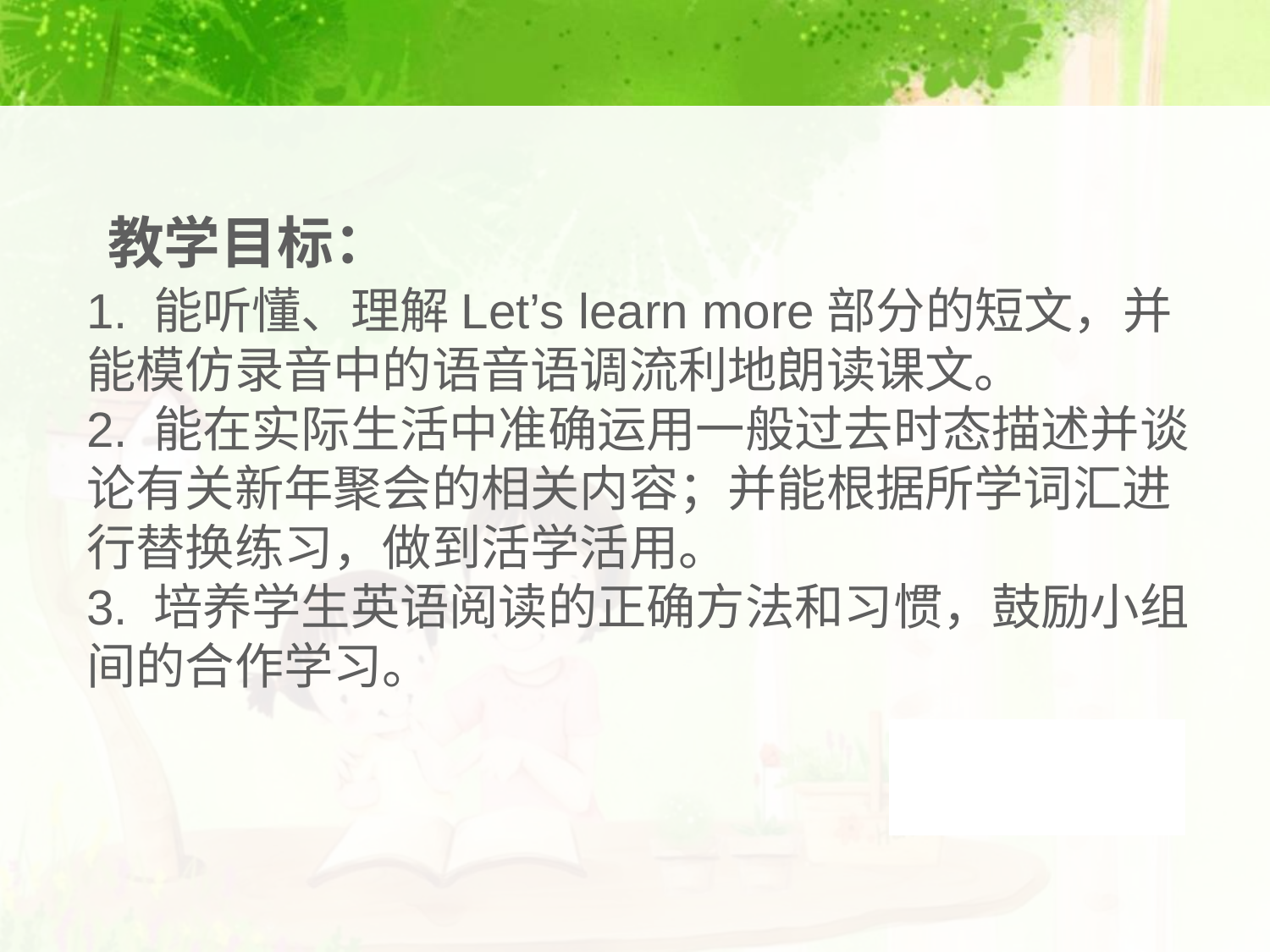

教学目标：
1. 能听懂、理解Let’s learn more部分的短文，并能模仿录音中的语音语调流利地朗读课文。
2. 能在实际生活中准确运用一般过去时态描述并谈论有关新年聚会的相关内容；并能根据所学词汇进行替换练习，做到活学活用。
3. 培养学生英语阅读的正确方法和习惯，鼓励小组间的合作学习。